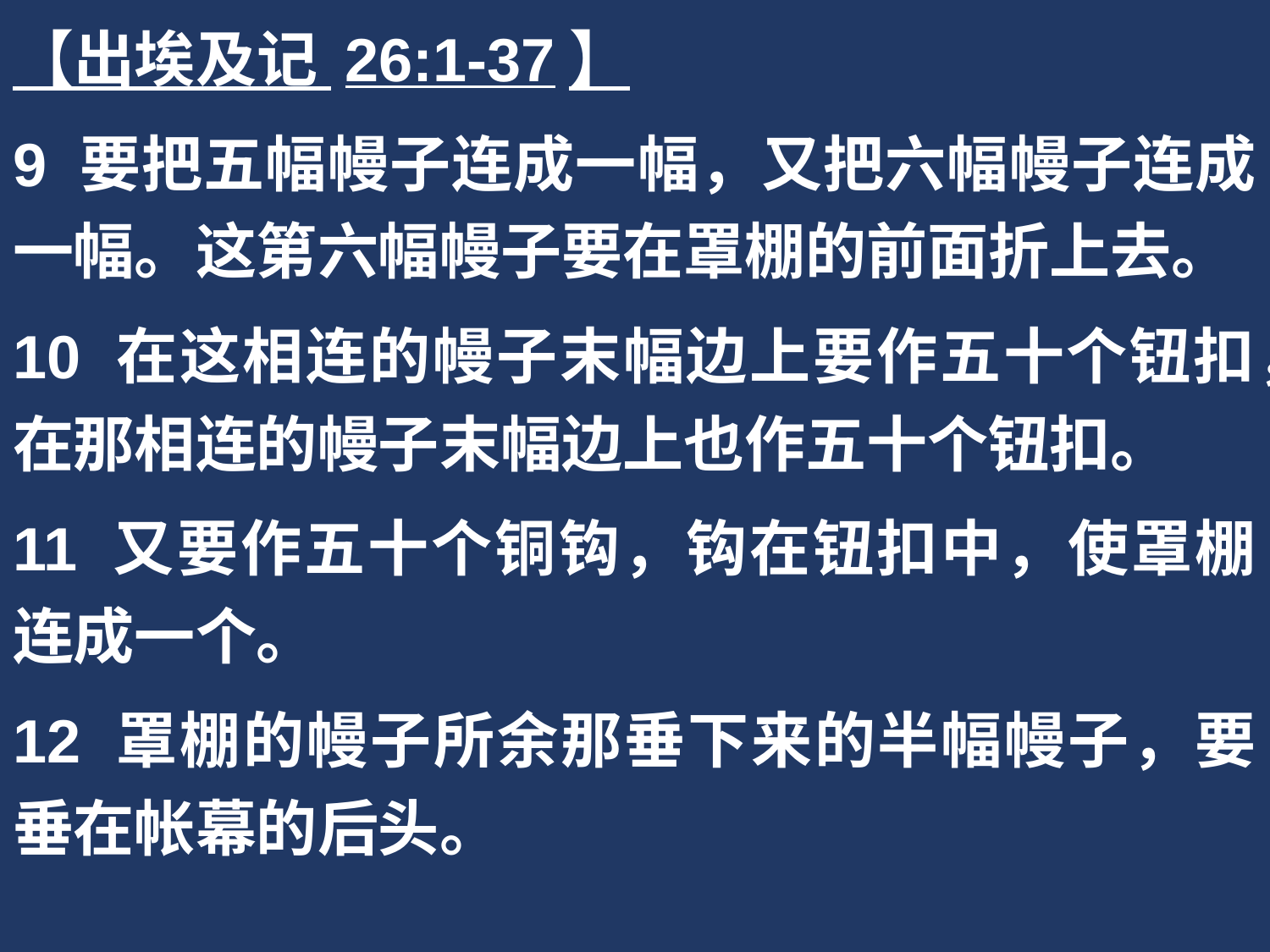

【出埃及记 26:1-37】
9 要把五幅幔子连成一幅，又把六幅幔子连成一幅。这第六幅幔子要在罩棚的前面折上去。
10 在这相连的幔子末幅边上要作五十个钮扣，在那相连的幔子末幅边上也作五十个钮扣。
11 又要作五十个铜钩，钩在钮扣中，使罩棚连成一个。
12 罩棚的幔子所余那垂下来的半幅幔子，要垂在帐幕的后头。